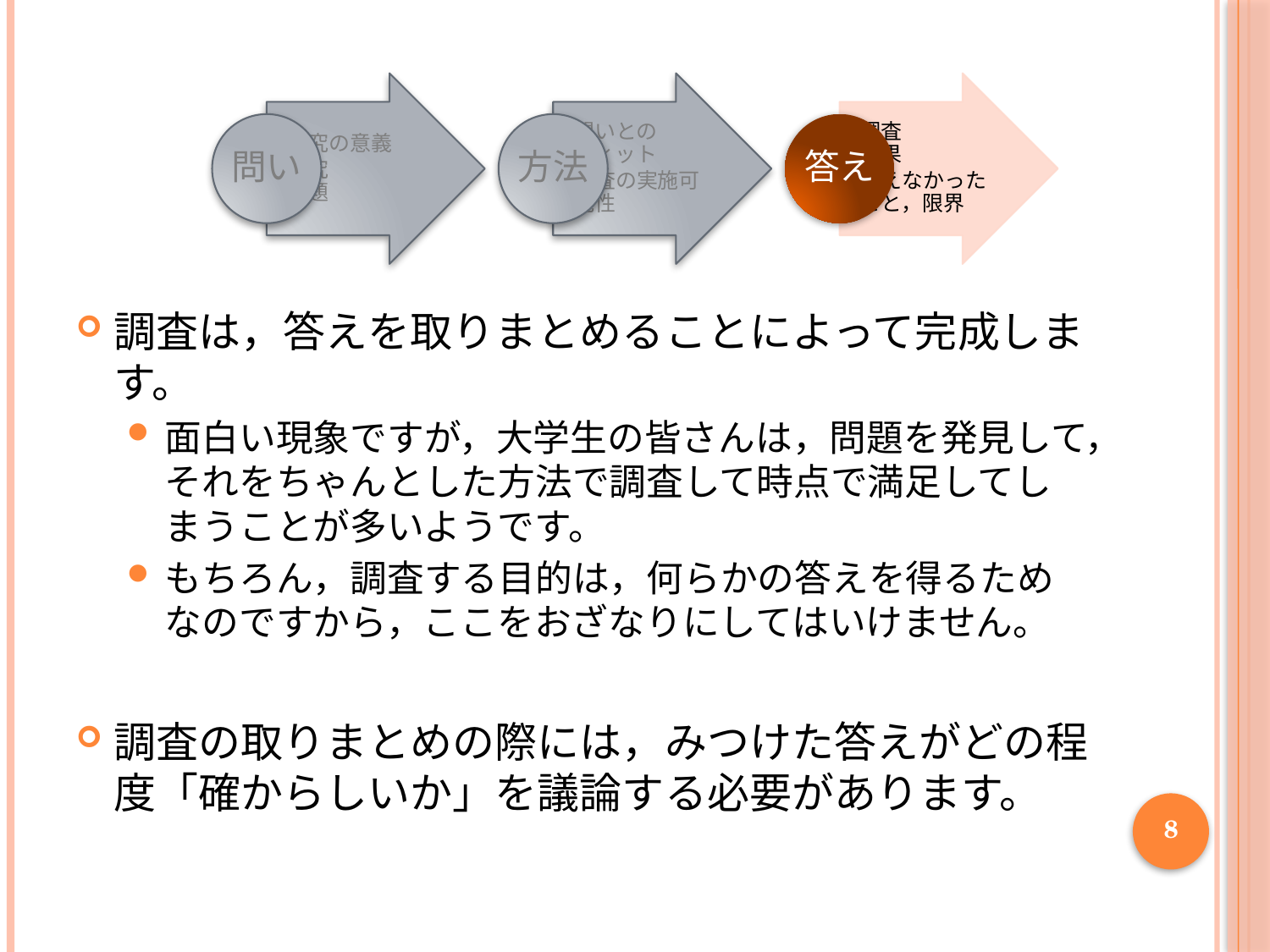

研究の意義
研究
課題
問い
問いとのフィット
調査の実施可能性
方法
調査
結果
言えなかったこと，限界
答え
調査は，答えを取りまとめることによって完成します。
面白い現象ですが，大学生の皆さんは，問題を発見して，それをちゃんとした方法で調査して時点で満足してしまうことが多いようです。
もちろん，調査する目的は，何らかの答えを得るためなのですから，ここをおざなりにしてはいけません。

調査の取りまとめの際には，みつけた答えがどの程度「確からしいか」を議論する必要があります。
8